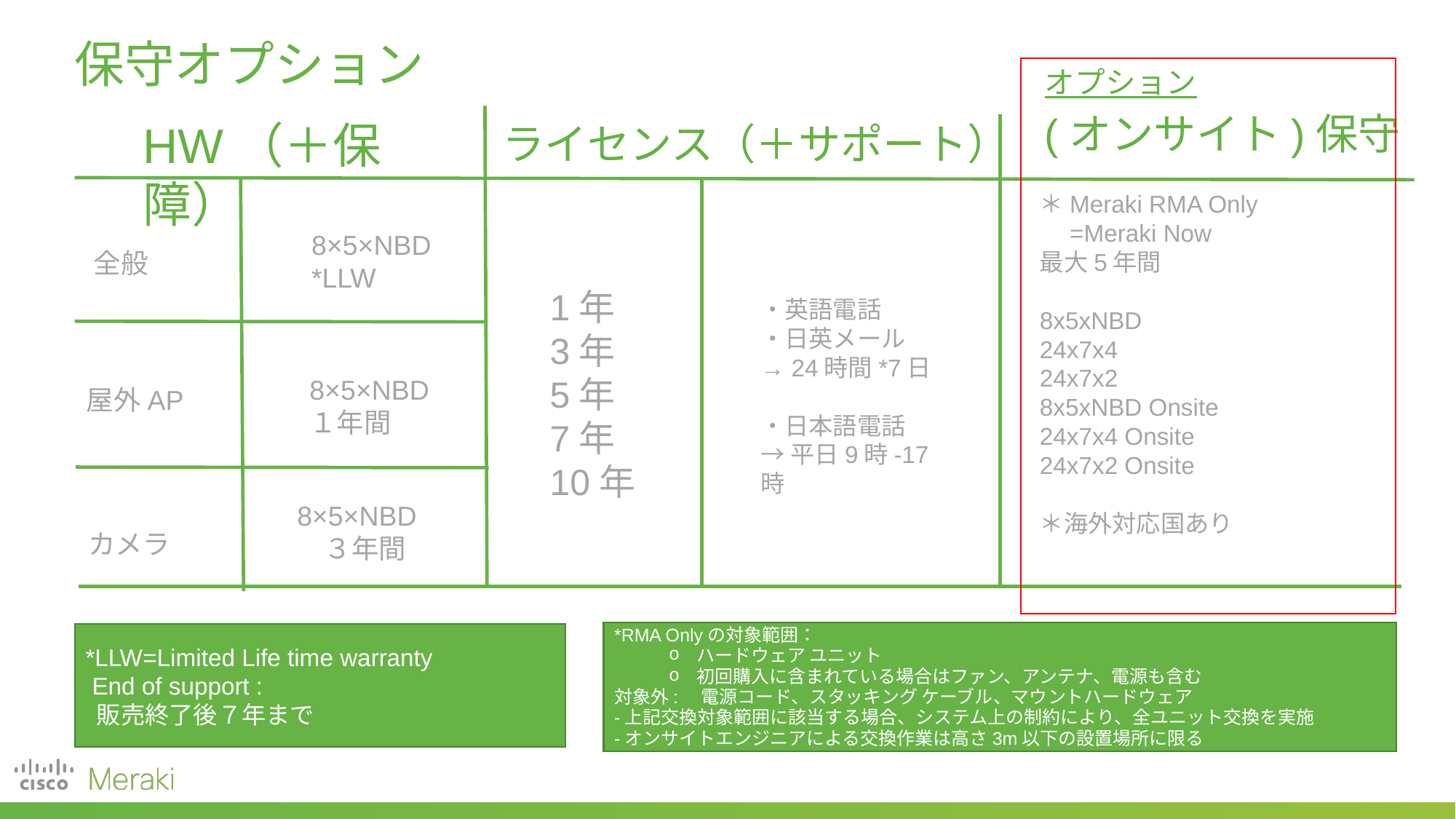

# 保守オプション

オプション
(オンサイト)保守
HW（＋保障）
ライセンス（＋サポート）
＊Meraki RMA Only
　=Meraki Now
最大5年間

8x5xNBD
24x7x4
24x7x2
8x5xNBD Onsite
24x7x4 Onsite
24x7x2 Onsite

＊海外対応国あり
8×5×NBD *LLW
全般

・英語電話
・日英メール
→ 24時間*7日

・日本語電話
→平日9時-17時

1年
3年
5年
7年
10年
8×5×NBD １年間
屋外AP
8×5×NBD 　３年間
カメラ
*RMA Onlyの対象範囲：
ハードウェア ユニット
初回購入に含まれている場合はファン、アンテナ、電源も含む
対象外:　電源コード、スタッキング ケーブル、マウントハードウェア
-上記交換対象範囲に該当する場合、システム上の制約により、全ユニット交換を実施
-オンサイトエンジニアによる交換作業は高さ3m以下の設置場所に限る
*LLW=Limited Life time warranty
 End of support :
 販売終了後７年まで